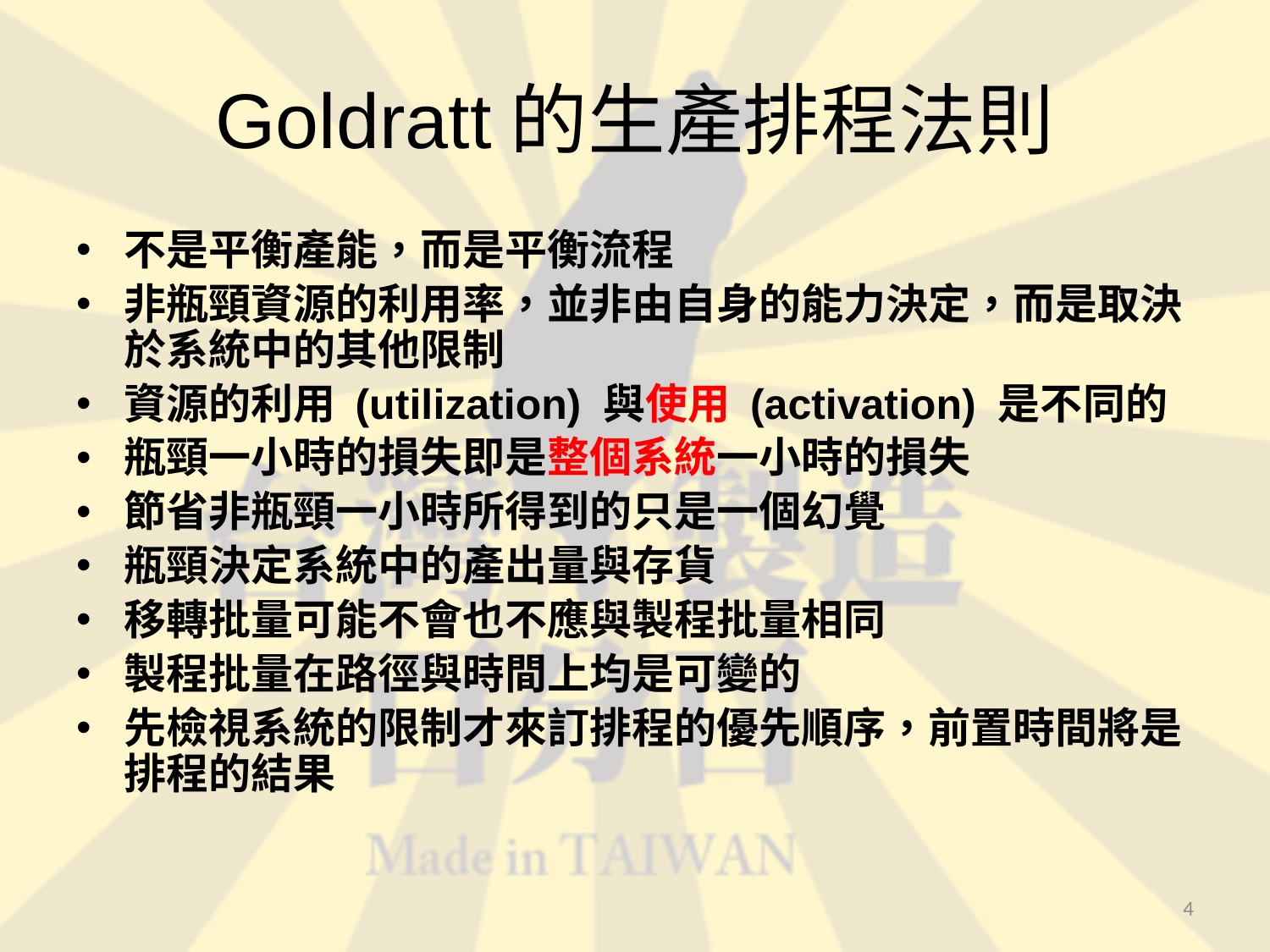

# Goldratt的生產排程法則
不是平衡產能，而是平衡流程
非瓶頸資源的利用率，並非由自身的能力決定，而是取決於系統中的其他限制
資源的利用 (utilization) 與使用 (activation) 是不同的
瓶頸一小時的損失即是整個系統一小時的損失
節省非瓶頸一小時所得到的只是一個幻覺
瓶頸決定系統中的產出量與存貨
移轉批量可能不會也不應與製程批量相同
製程批量在路徑與時間上均是可變的
先檢視系統的限制才來訂排程的優先順序，前置時間將是排程的結果
4